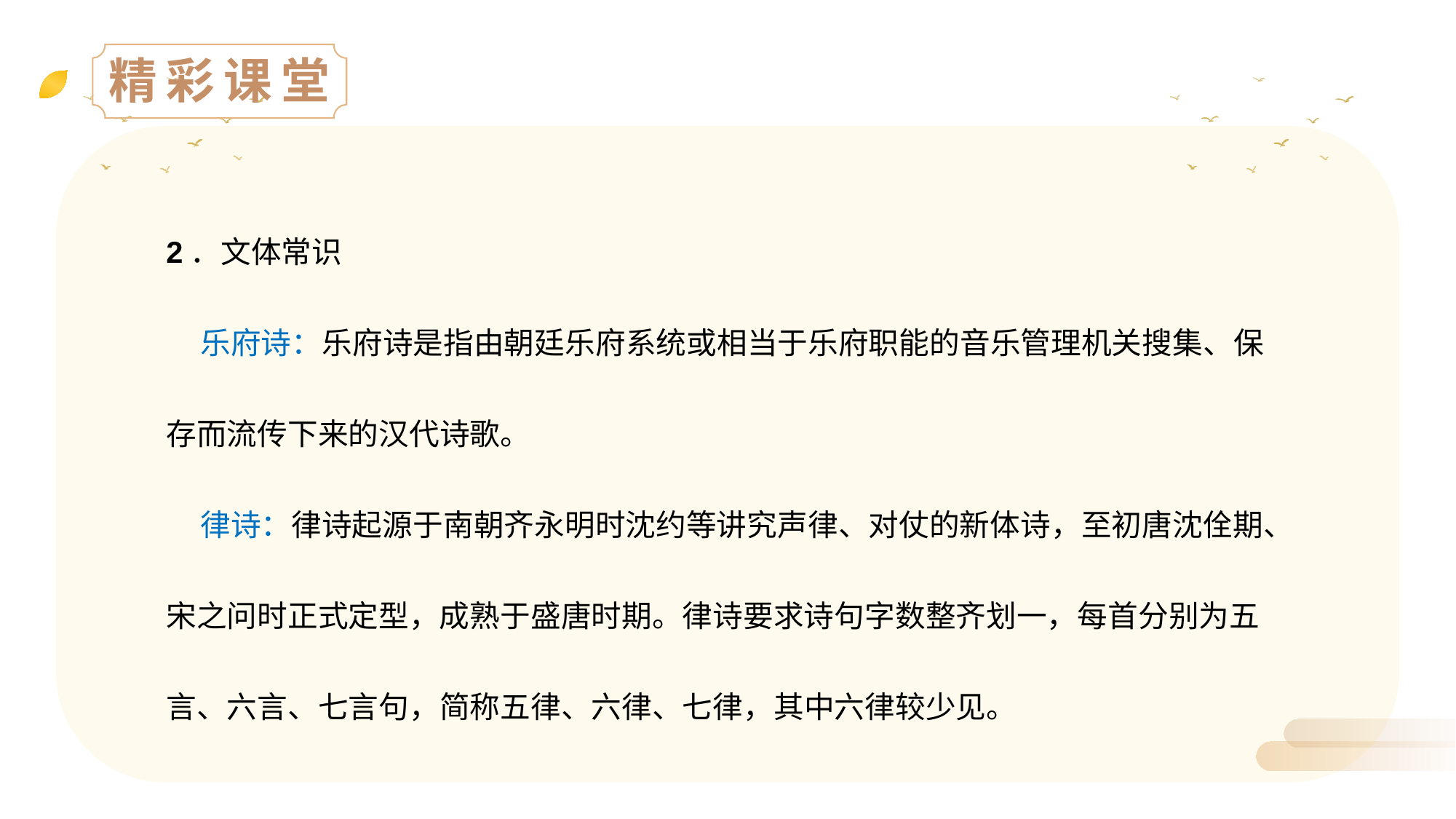

精彩课堂

2．文体常识
    乐府诗：乐府诗是指由朝廷乐府系统或相当于乐府职能的音乐管理机关搜集、保存而流传下来的汉代诗歌。
    律诗：律诗起源于南朝齐永明时沈约等讲究声律、对仗的新体诗，至初唐沈佺期、宋之问时正式定型，成熟于盛唐时期。律诗要求诗句字数整齐划一，每首分别为五言、六言、七言句，简称五律、六律、七律，其中六律较少见。